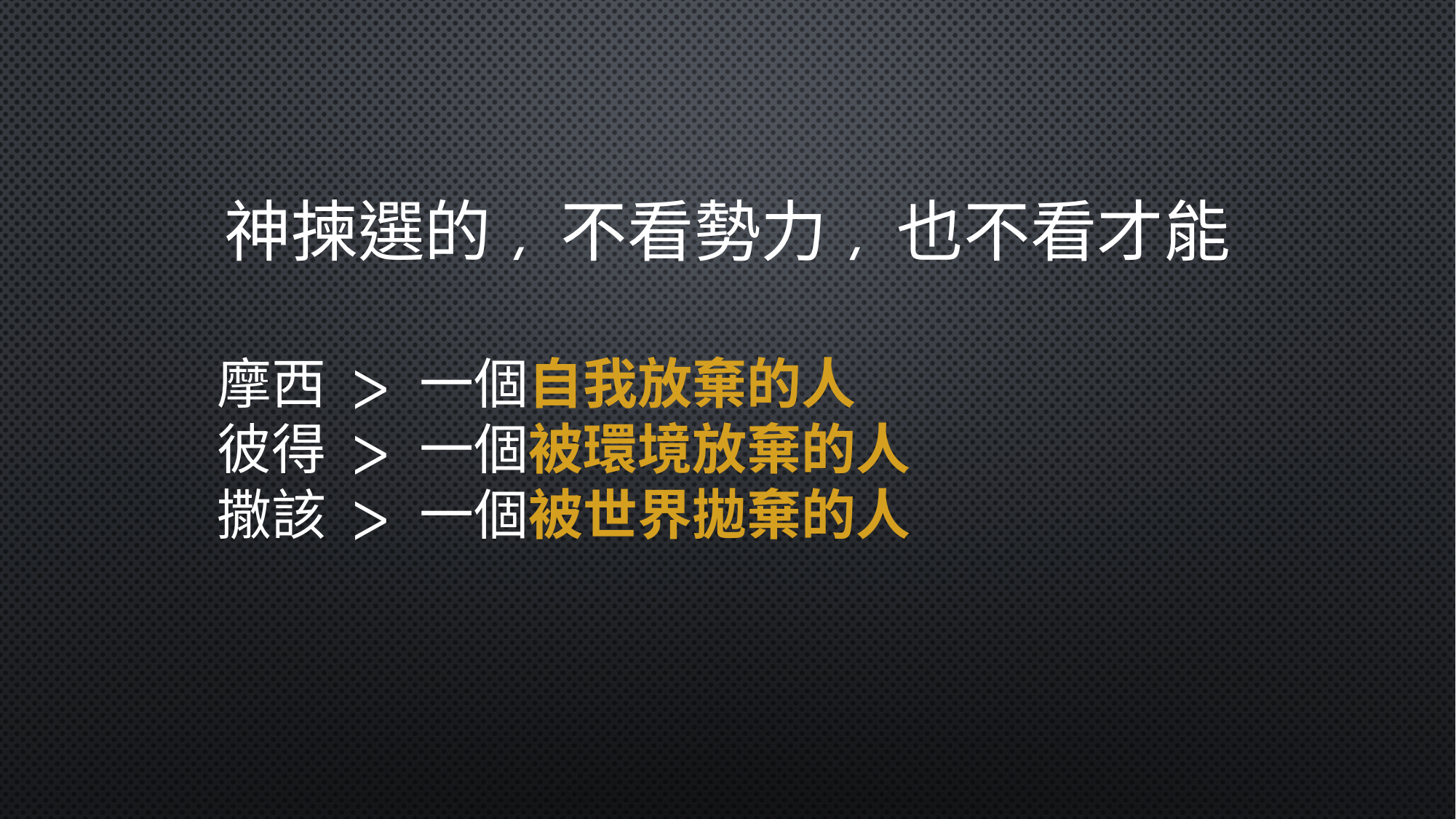

神揀選的, 不看勢力, 也不看才能

摩西 > 一個自我放棄的人
彼得 > 一個被環境放棄的人
撒該 > 一個被世界拋棄的人